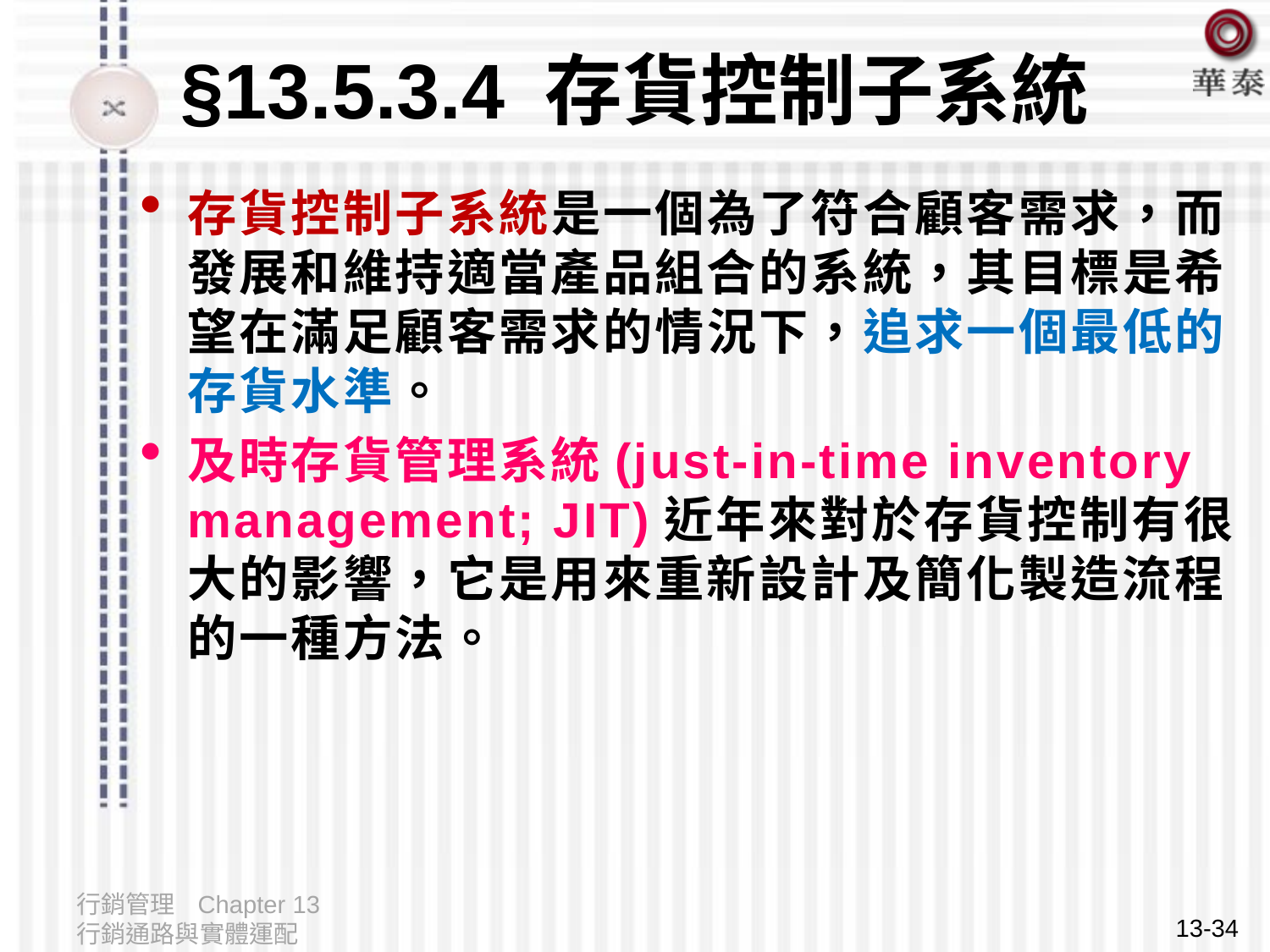

# §13.5.3.4 存貨控制子系統
存貨控制子系統是一個為了符合顧客需求，而發展和維持適當產品組合的系統，其目標是希望在滿足顧客需求的情況下，追求一個最低的存貨水準。
及時存貨管理系統(just-in-time inventory management; JIT)近年來對於存貨控制有很大的影響，它是用來重新設計及簡化製造流程的一種方法。
行銷管理   Chapter 13   行銷通路與實體運配
13-34